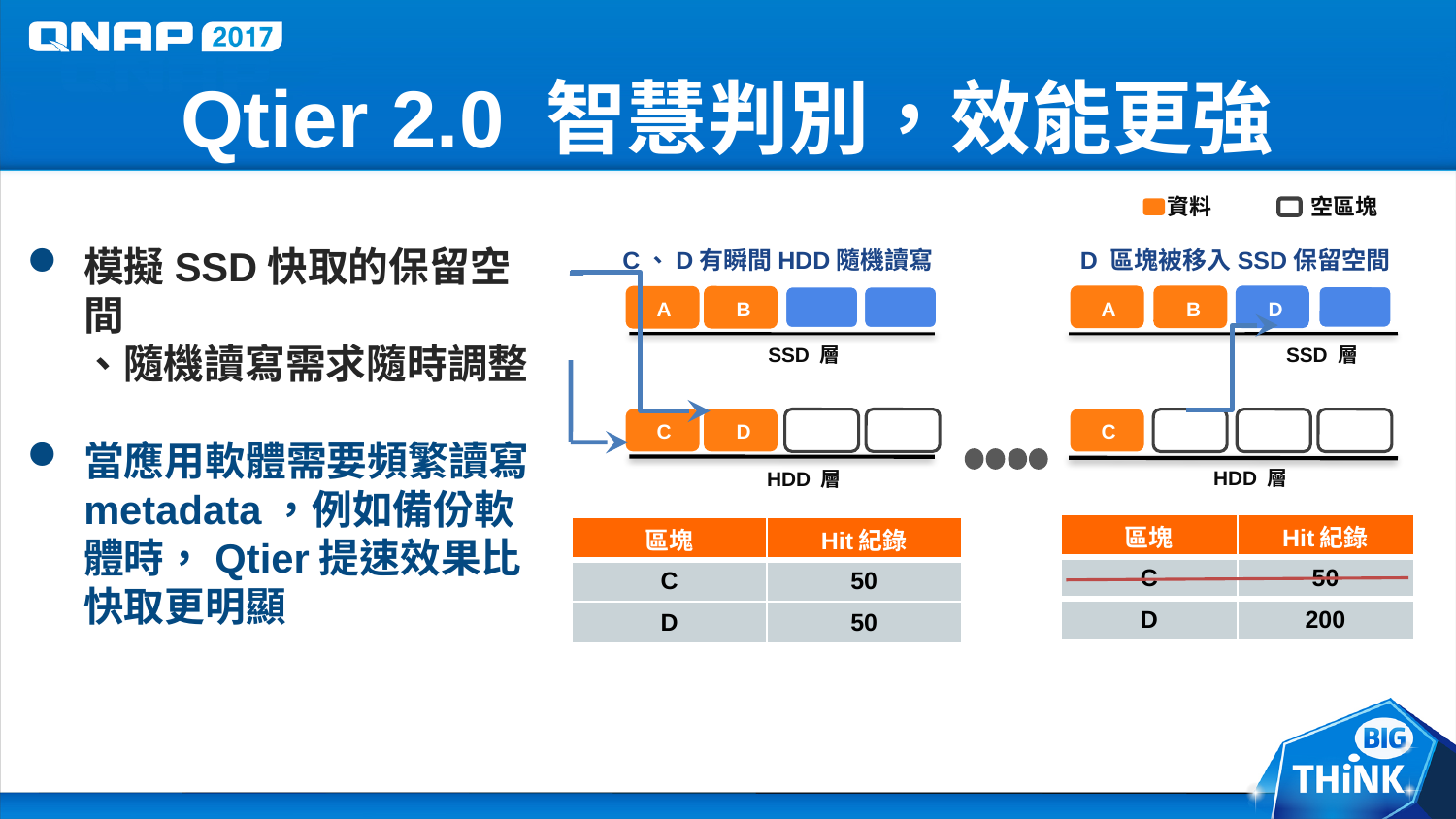

# Qtier 2.0 智慧判別，效能更強
資料

空區塊

模擬SSD快取的保留空間
     、隨機讀寫需求隨時調整

當應用軟體需要頻繁讀寫metadata，例如備份軟體時，Qtier提速效果比快取更明顯

C、D有瞬間HDD隨機讀寫
D 區塊被移入SSD保留空間

A
B
A
B
D
SSD 層
SSD 層

C
D
C

HDD 層
HDD 層
| 區塊 | Hit紀錄 |
| --- | --- |
| C | 50 |
| D | 200 |
| 區塊 | Hit紀錄 |
| --- | --- |
| C | 50 |
| D | 50 |